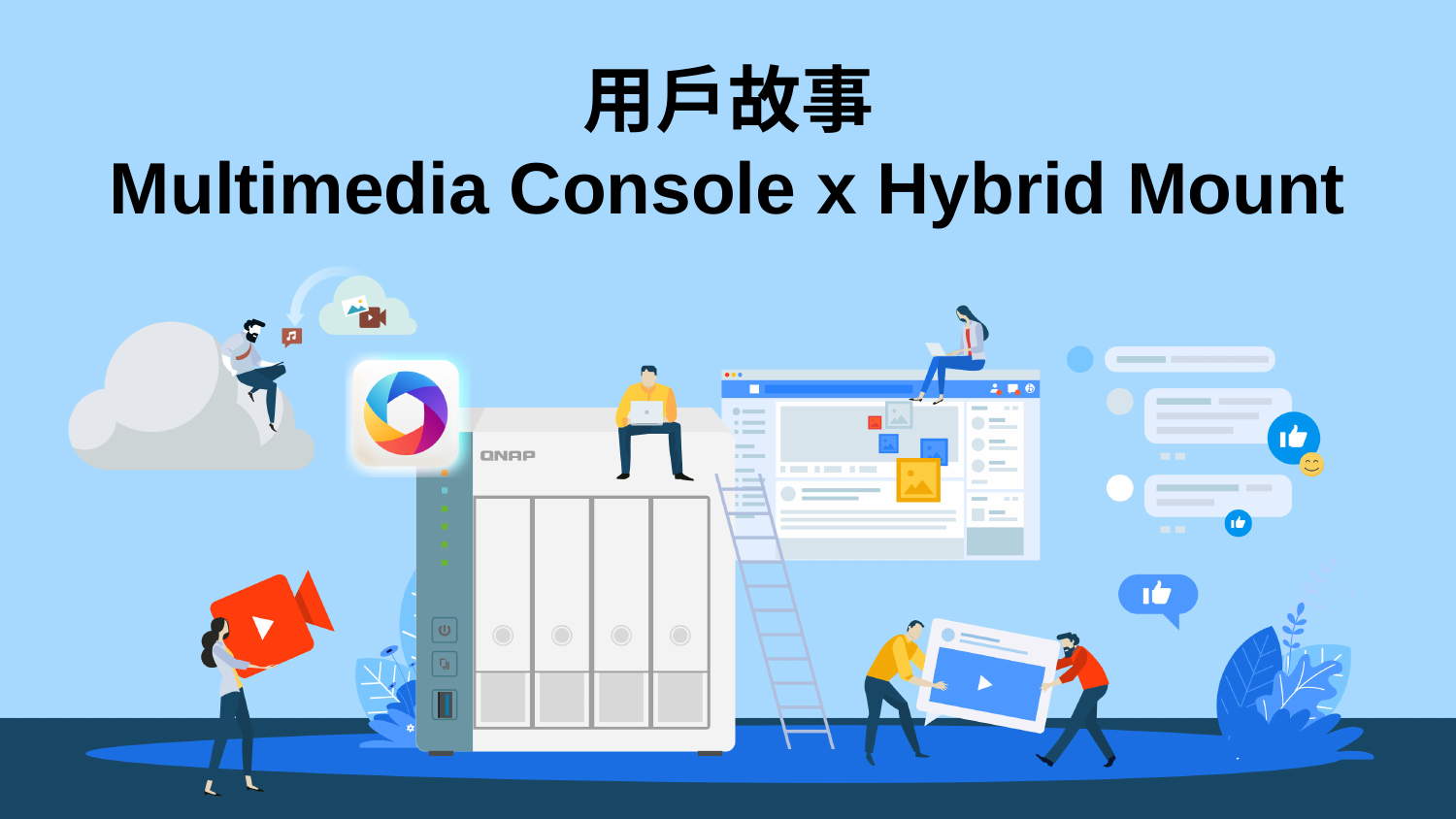

# 用戶故事
Multimedia Console x Hybrid Mount